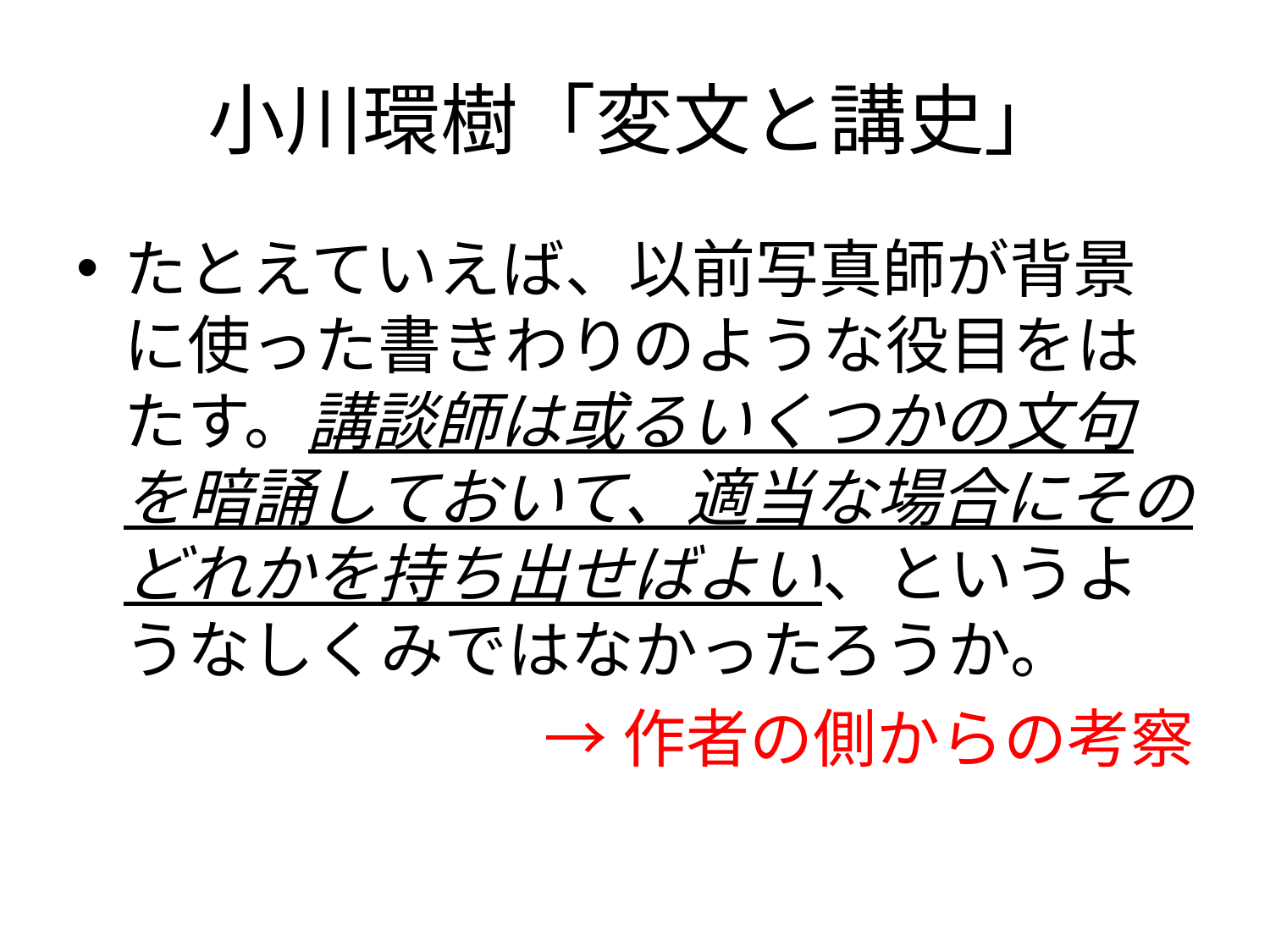

# 小川環樹「変文と講史」
たとえていえば、以前写真師が背景に使った書きわりのような役目をはたす。講談師は或るいくつかの文句を暗誦しておいて、適当な場合にそのどれかを持ち出せばよい、というようなしくみではなかったろうか。
→作者の側からの考察